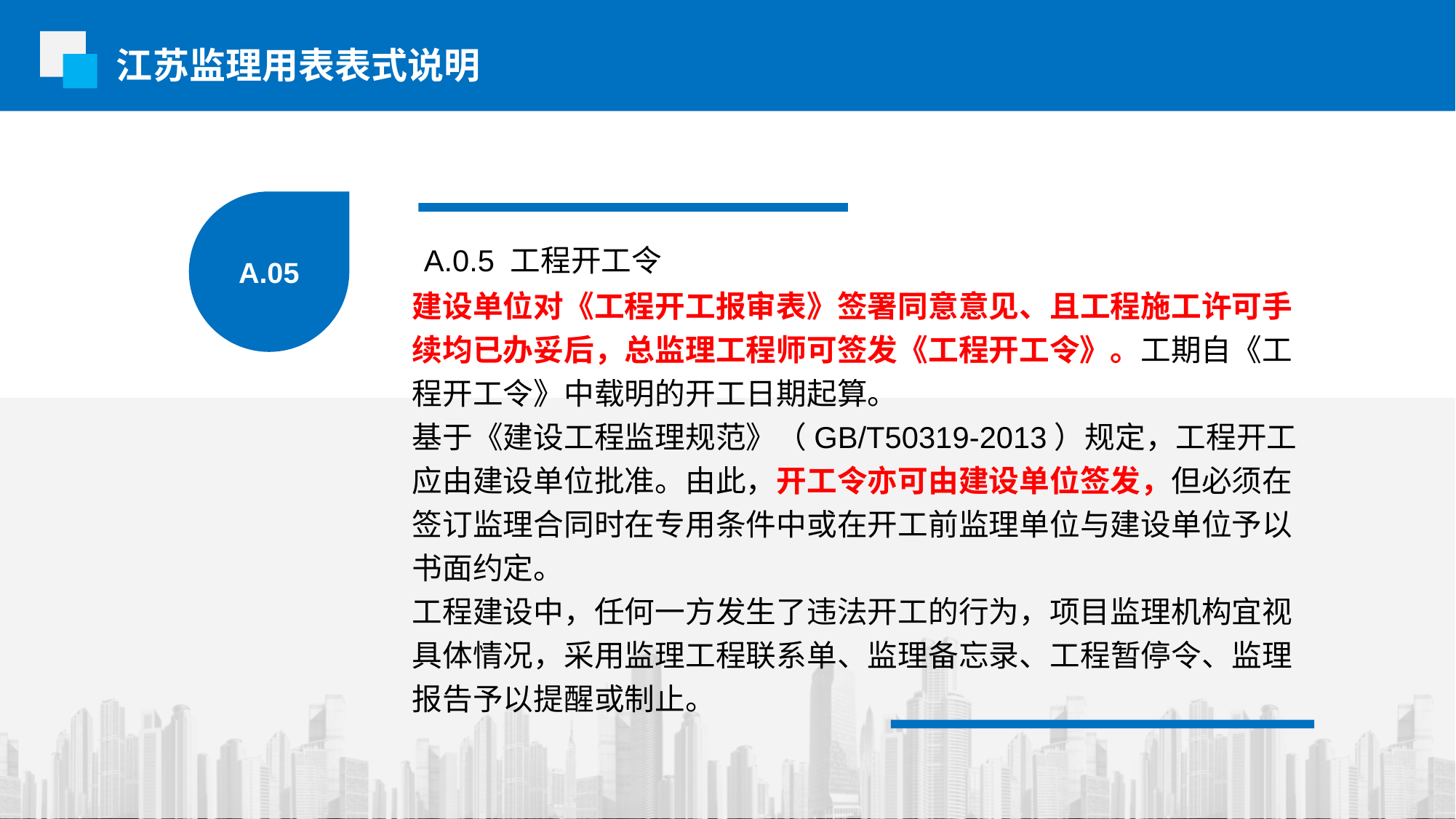

江苏监理用表表式说明

A.05

 A.0.5 工程开工令
建设单位对《工程开工报审表》签署同意意见、且工程施工许可手续均已办妥后，总监理工程师可签发《工程开工令》。工期自《工程开工令》中载明的开工日期起算。
基于《建设工程监理规范》（GB/T50319-2013）规定，工程开工应由建设单位批准。由此，开工令亦可由建设单位签发，但必须在签订监理合同时在专用条件中或在开工前监理单位与建设单位予以书面约定。
工程建设中，任何一方发生了违法开工的行为，项目监理机构宜视具体情况，采用监理工程联系单、监理备忘录、工程暂停令、监理报告予以提醒或制止。